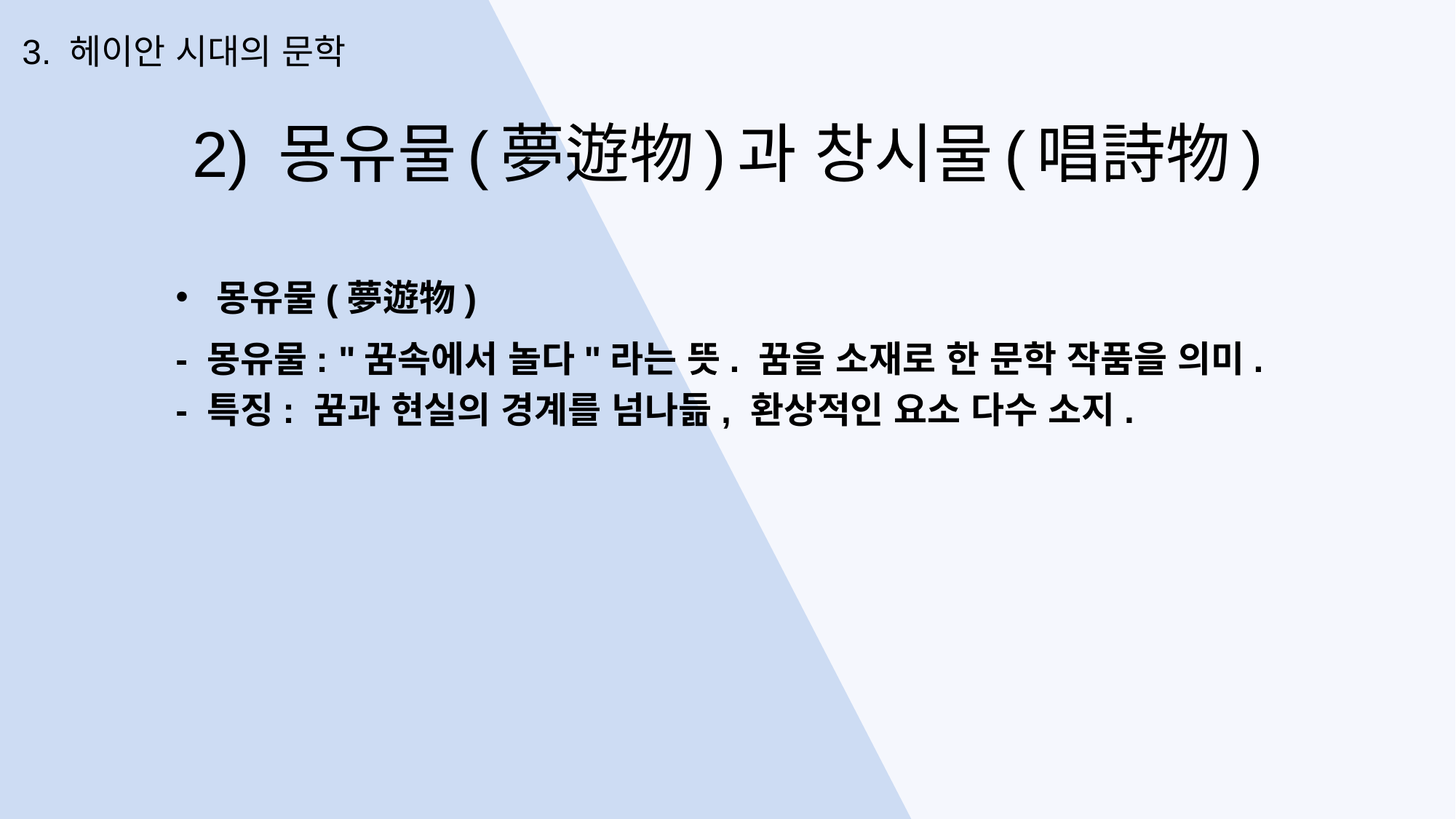

3. 헤이안 시대의 문학
2) 몽유물(夢遊物)과 창시물(唱詩物)
몽유물(夢遊物)

- 몽유물: "꿈속에서 놀다"라는 뜻. 꿈을 소재로 한 문학 작품을 의미.
- 특징: 꿈과 현실의 경계를 넘나듦, 환상적인 요소 다수 소지.